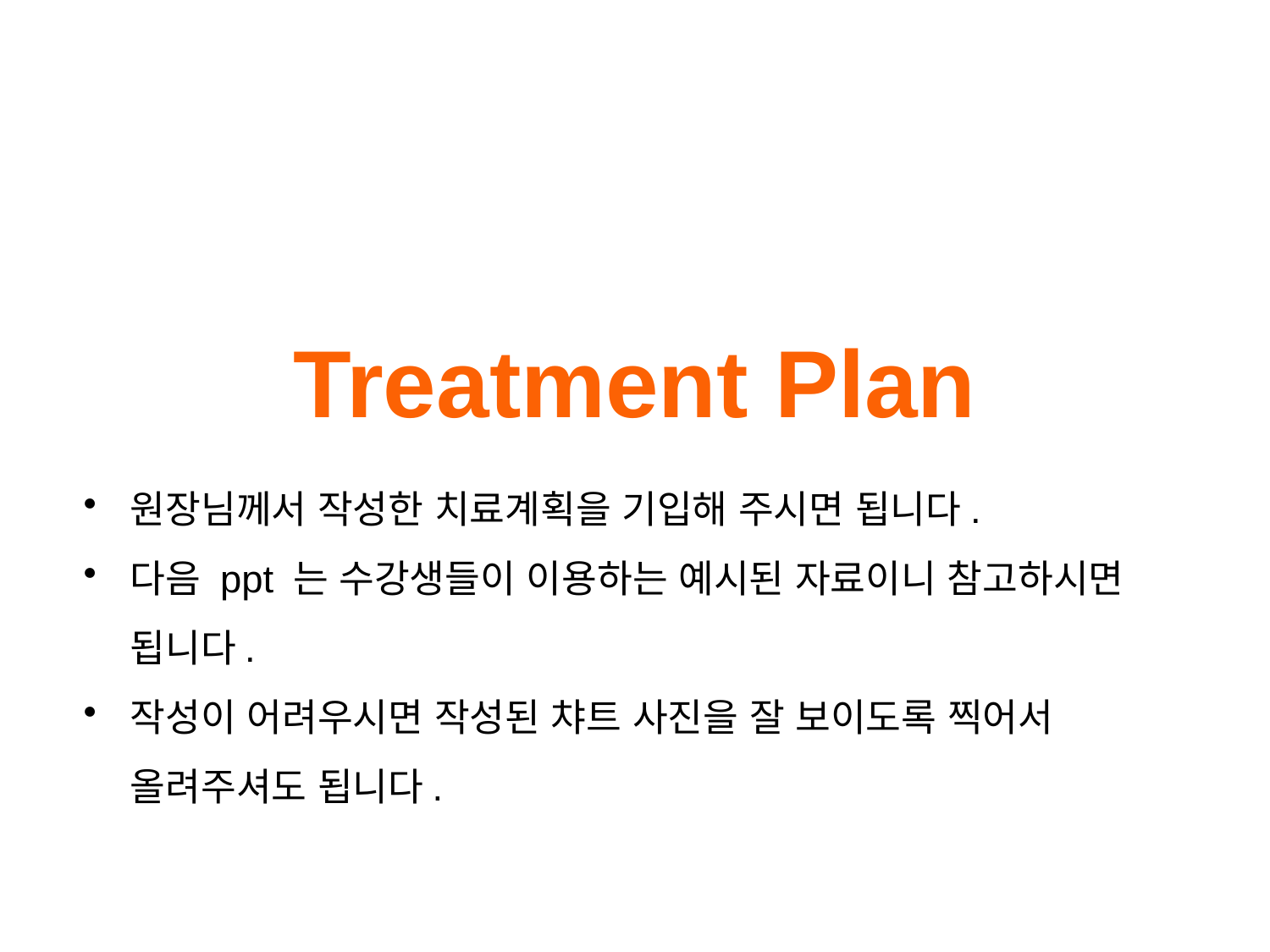

Treatment Plan
원장님께서 작성한 치료계획을 기입해 주시면 됩니다.
다음 ppt 는 수강생들이 이용하는 예시된 자료이니 참고하시면 됩니다.
작성이 어려우시면 작성된 챠트 사진을 잘 보이도록 찍어서 올려주셔도 됩니다.